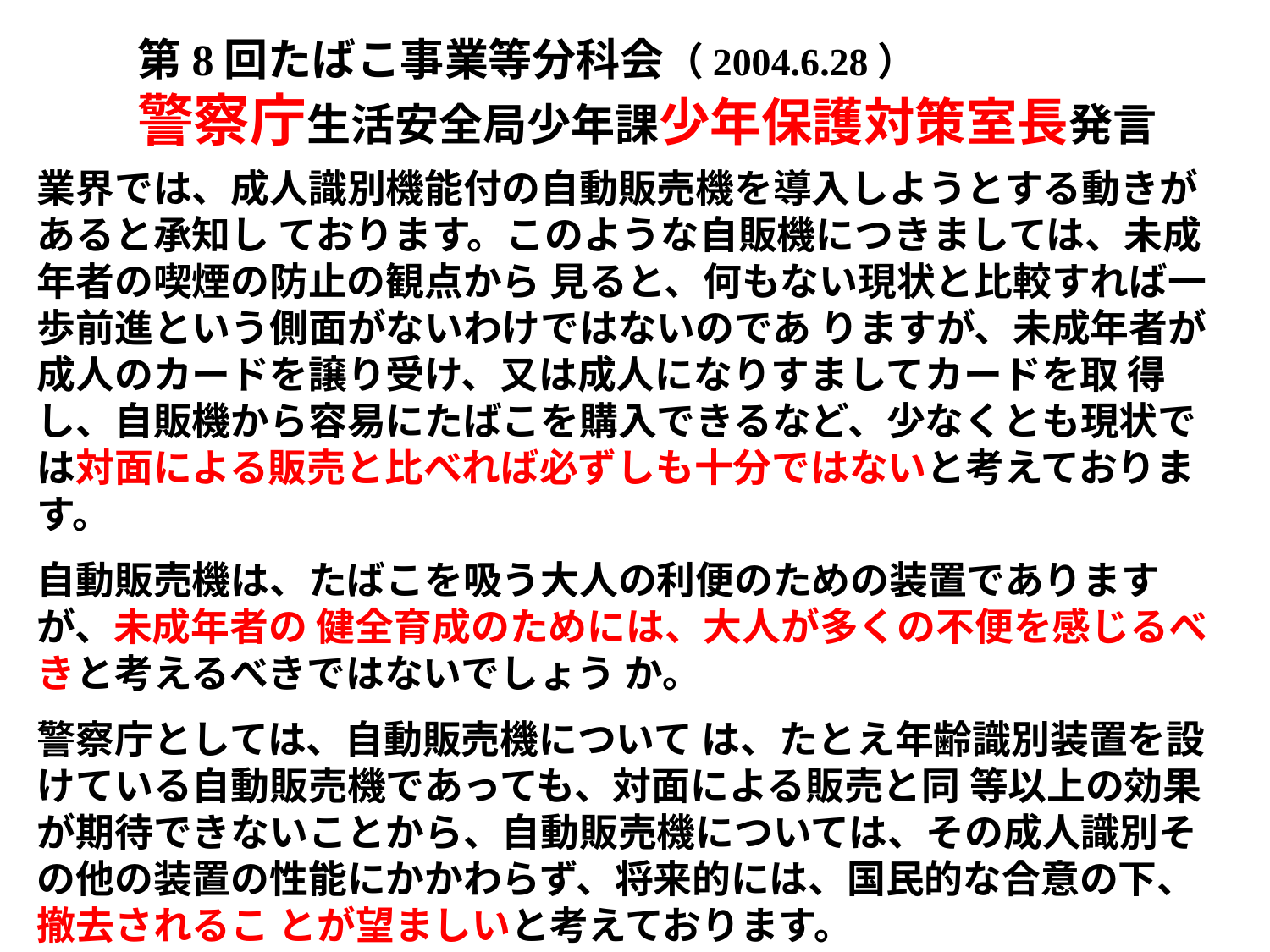

第8回たばこ事業等分科会（2004.6.28）
警察庁生活安全局少年課少年保護対策室長発言
業界では、成人識別機能付の自動販売機を導入しようとする動きがあると承知し ております。このような自販機につきましては、未成年者の喫煙の防止の観点から 見ると、何もない現状と比較すれば一歩前進という側面がないわけではないのであ りますが、未成年者が成人のカードを譲り受け、又は成人になりすましてカードを取 得し、自販機から容易にたばこを購入できるなど、少なくとも現状では対面による販売と比べれば必ずしも十分ではないと考えております。
自動販売機は、たばこを吸う大人の利便のための装置でありますが、未成年者の 健全育成のためには、大人が多くの不便を感じるべきと考えるべきではないでしょう か。
警察庁としては、自動販売機について は、たとえ年齢識別装置を設けている自動販売機であっても、対面による販売と同 等以上の効果が期待できないことから、自動販売機については、その成人識別そ の他の装置の性能にかかわらず、将来的には、国民的な合意の下、撤去されるこ とが望ましいと考えております。